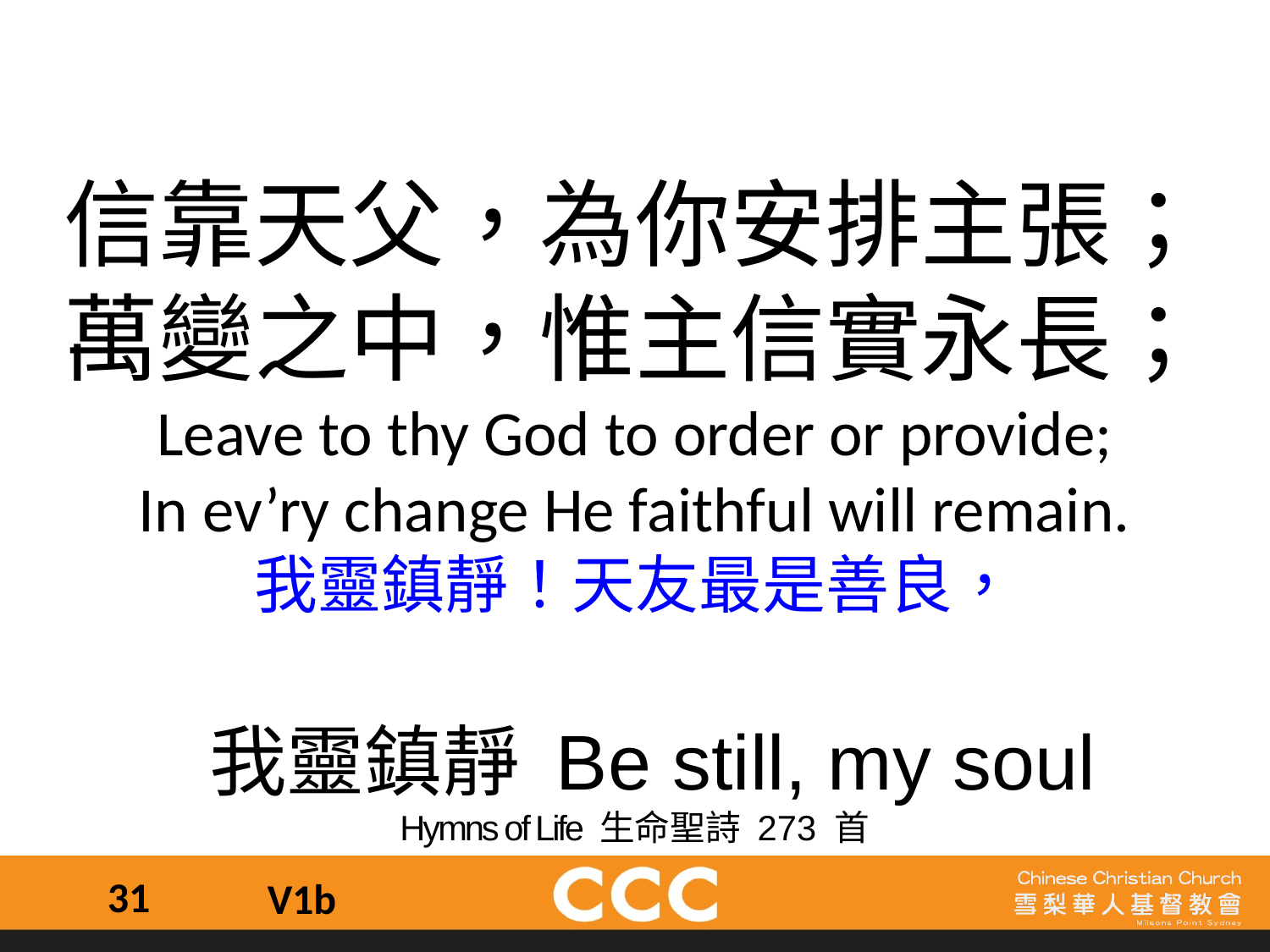

信靠天父，為你安排主張；
萬變之中，惟主信實永長；
Leave to thy God to order or provide;
In ev’ry change He faithful will remain.
我靈鎮靜！天友最是善良，
 我靈鎮靜 Be still, my soul
Hymns of Life 生命聖詩 273 首
31
V1b